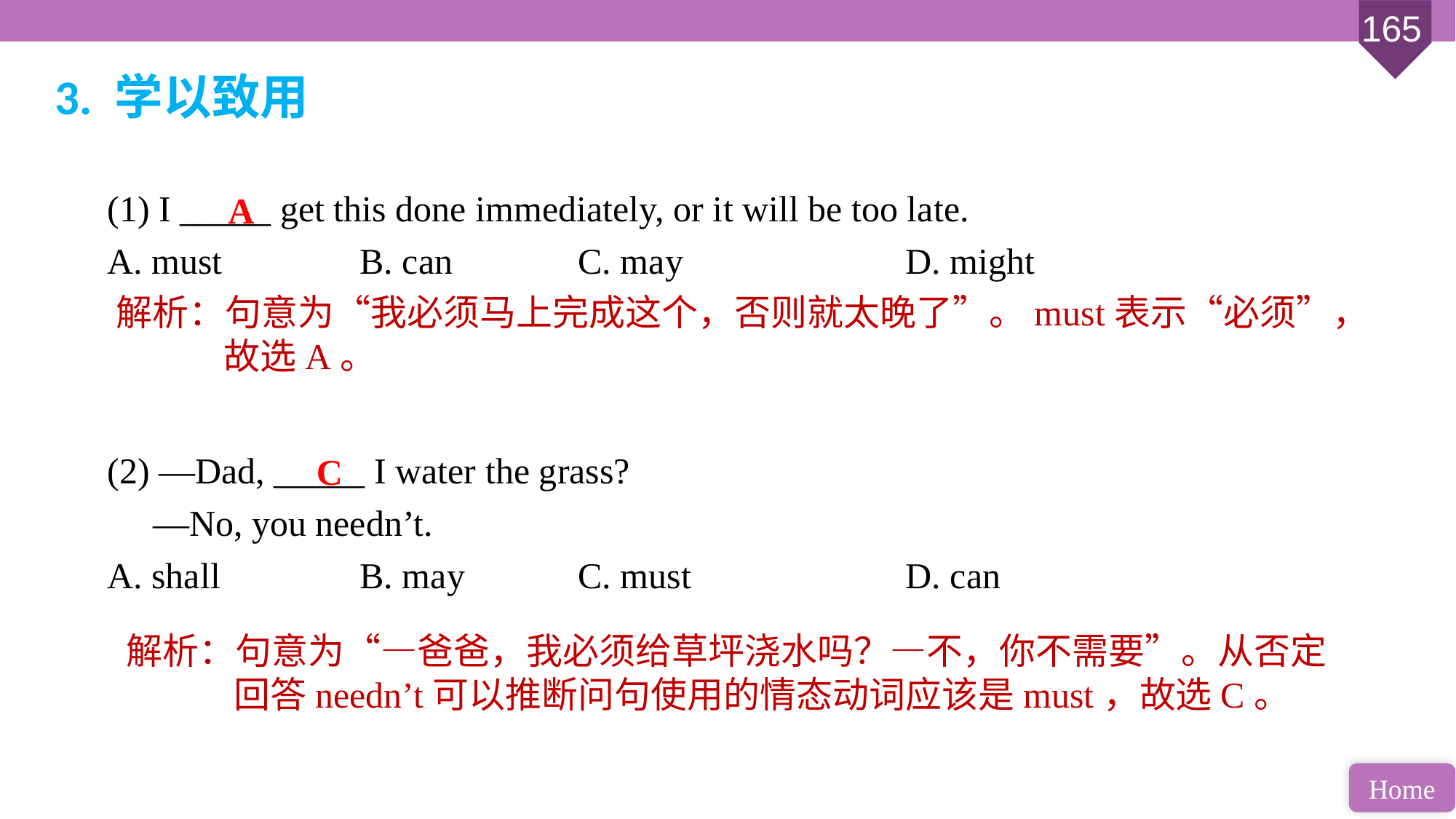

3. 学以致用
(1) I _____ get this done immediately, or it will be too late.
A. must 		B. can 		C. may 		D. might

(2) —Dad, _____ I water the grass?
     —No, you needn’t.
A. shall 		B. may 	C. must 		D. can

A
解析：句意为“我必须马上完成这个，否则就太晚了”。must表示“必须”，故选A。
C
解析：句意为“—爸爸，我必须给草坪浇水吗？—不，你不需要”。从否定回答needn’t可以推断问句使用的情态动词应该是must，故选C。